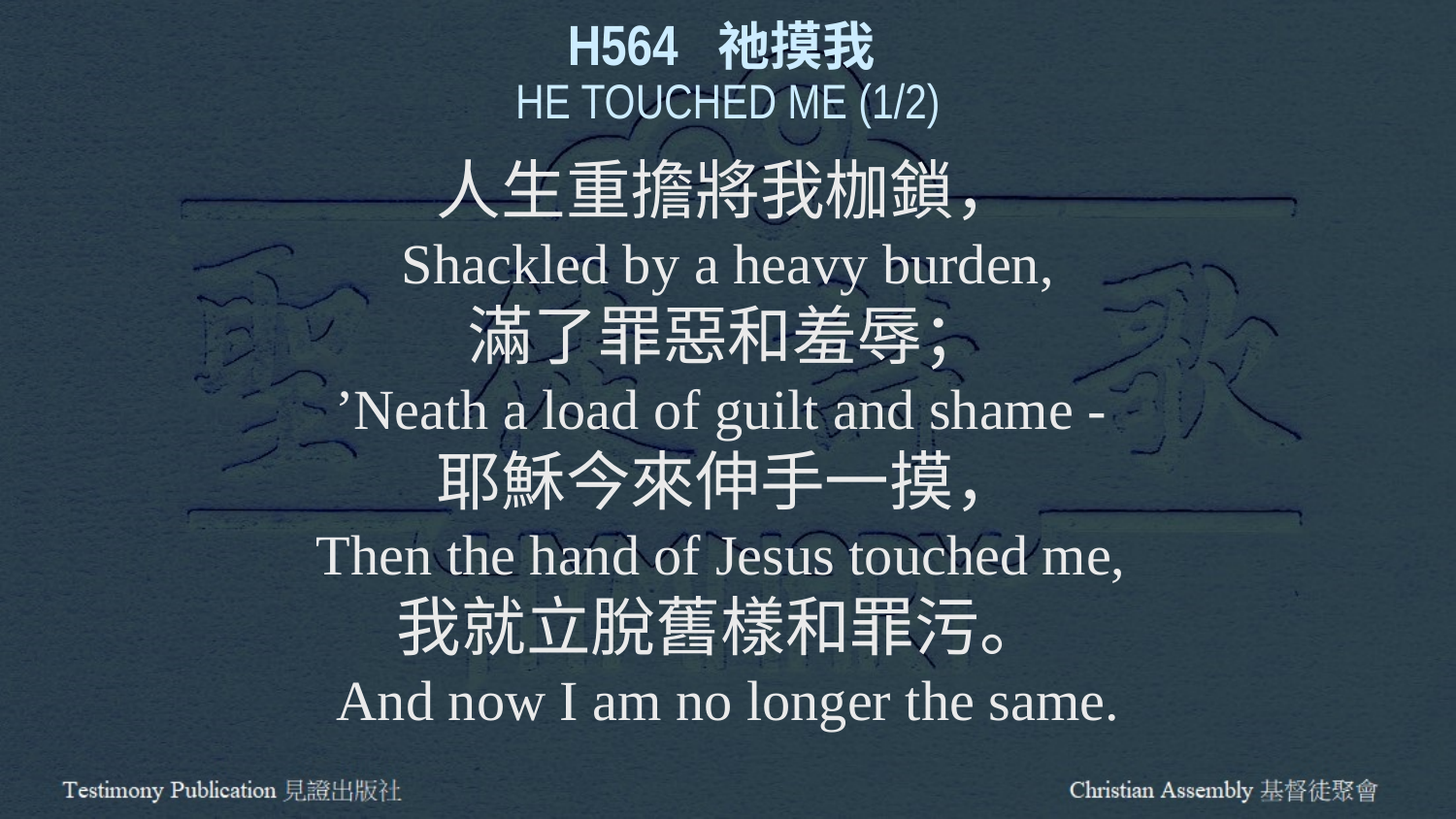

H564  祂摸我
HE TOUCHED ME (1/2)
人生重擔將我枷鎖，
Shackled by a heavy burden,
滿了罪惡和羞辱；
’Neath a load of guilt and shame -
耶穌今來伸手一摸，
Then the hand of Jesus touched me,
我就立脫舊樣和罪污。
And now I am no longer the same.